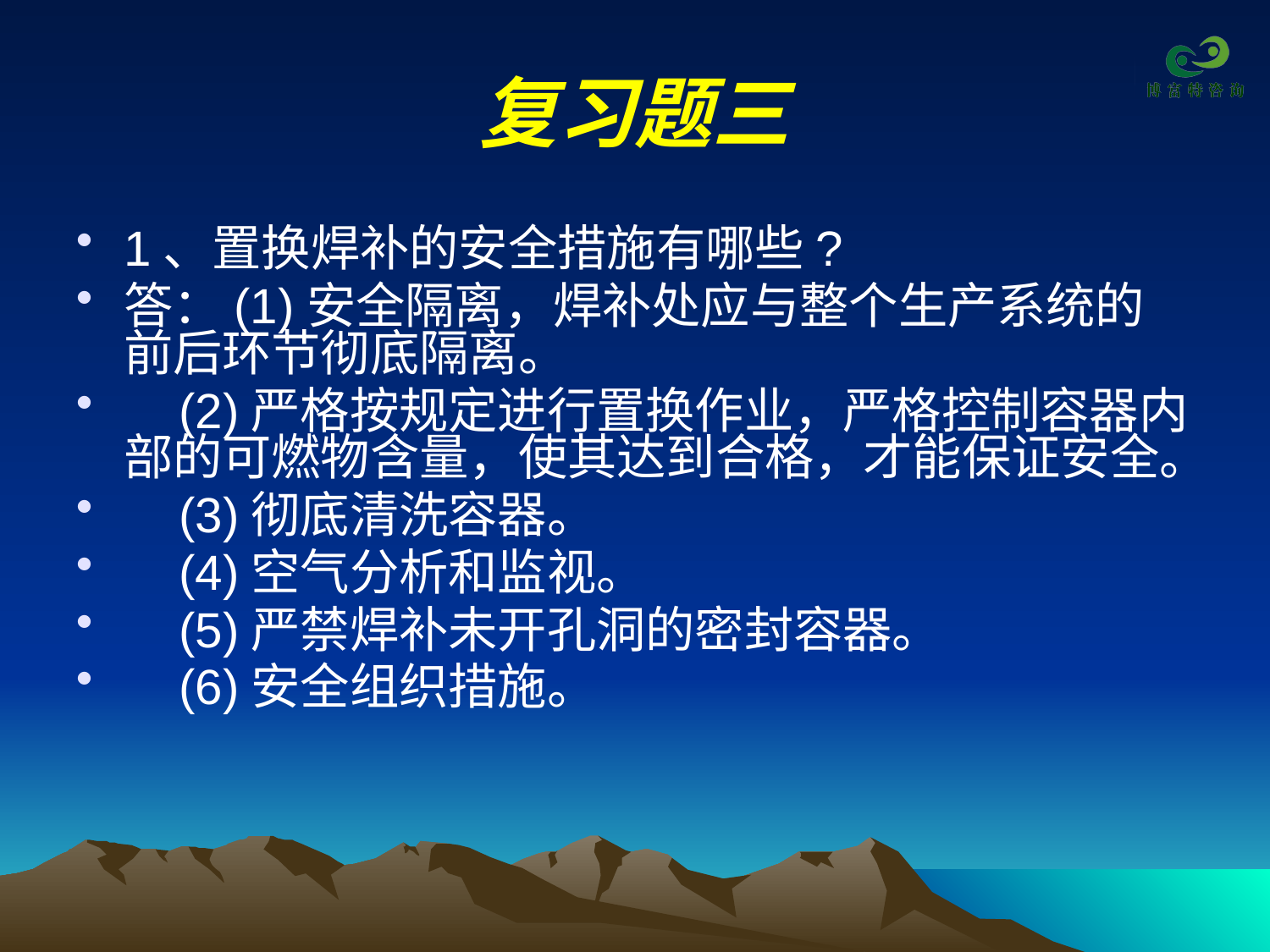

# 复习题三
1、置换焊补的安全措施有哪些?
答：(1)安全隔离，焊补处应与整个生产系统的前后环节彻底隔离。
    (2)严格按规定进行置换作业，严格控制容器内部的可燃物含量，使其达到合格，才能保证安全。
    (3)彻底清洗容器。
    (4)空气分析和监视。
    (5)严禁焊补未开孔洞的密封容器。
    (6)安全组织措施。